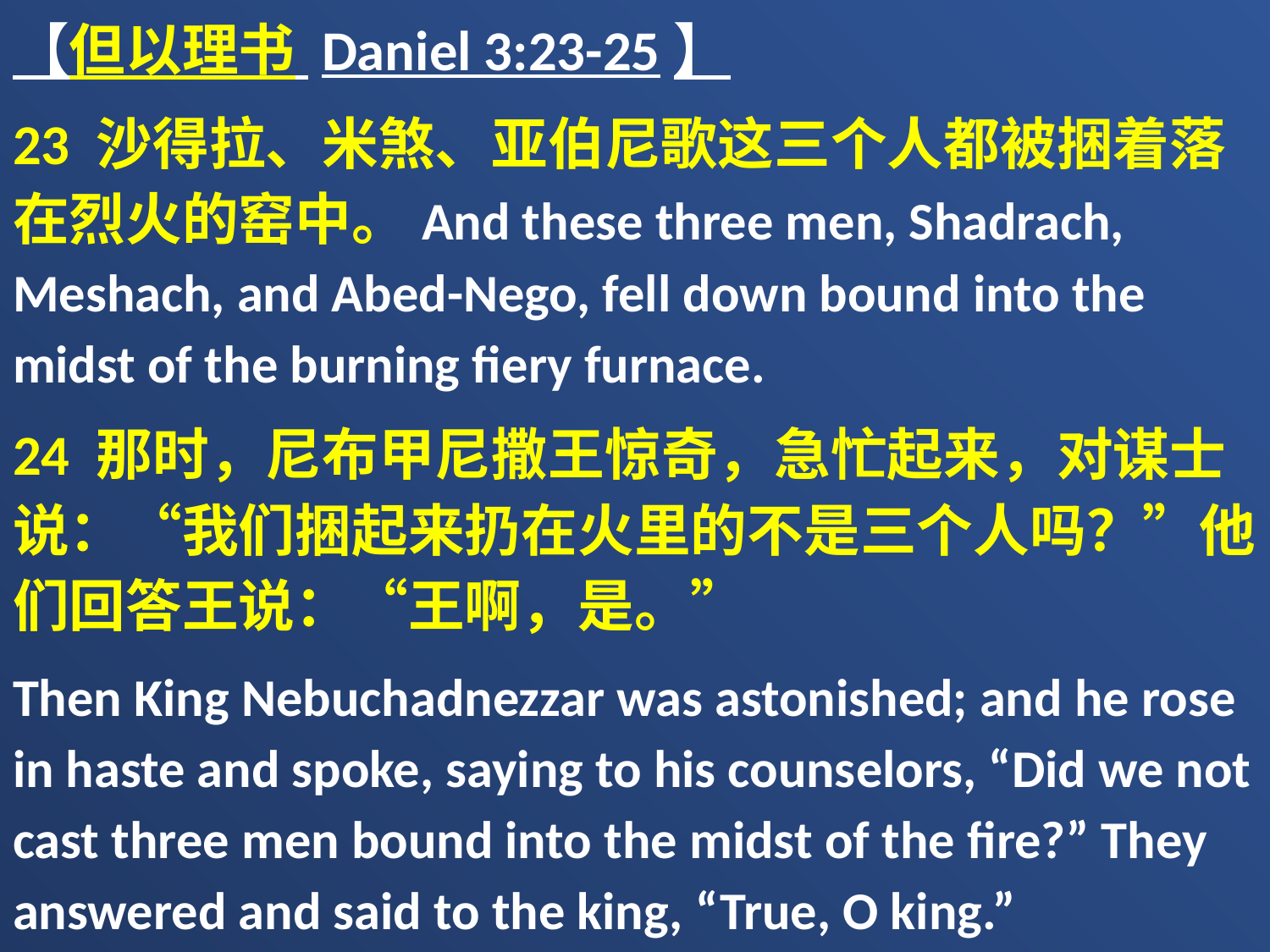

【但以理书 Daniel 3:23-25】
23 沙得拉、米煞、亚伯尼歌这三个人都被捆着落在烈火的窑中。And these three men, Shadrach, Meshach, and Abed-Nego, fell down bound into the midst of the burning fiery furnace.
24 那时，尼布甲尼撒王惊奇，急忙起来，对谋士说：“我们捆起来扔在火里的不是三个人吗？”他们回答王说：“王啊，是。”
Then King Nebuchadnezzar was astonished; and he rose in haste and spoke, saying to his counselors, “Did we not cast three men bound into the midst of the fire?” They answered and said to the king, “True, O king.”